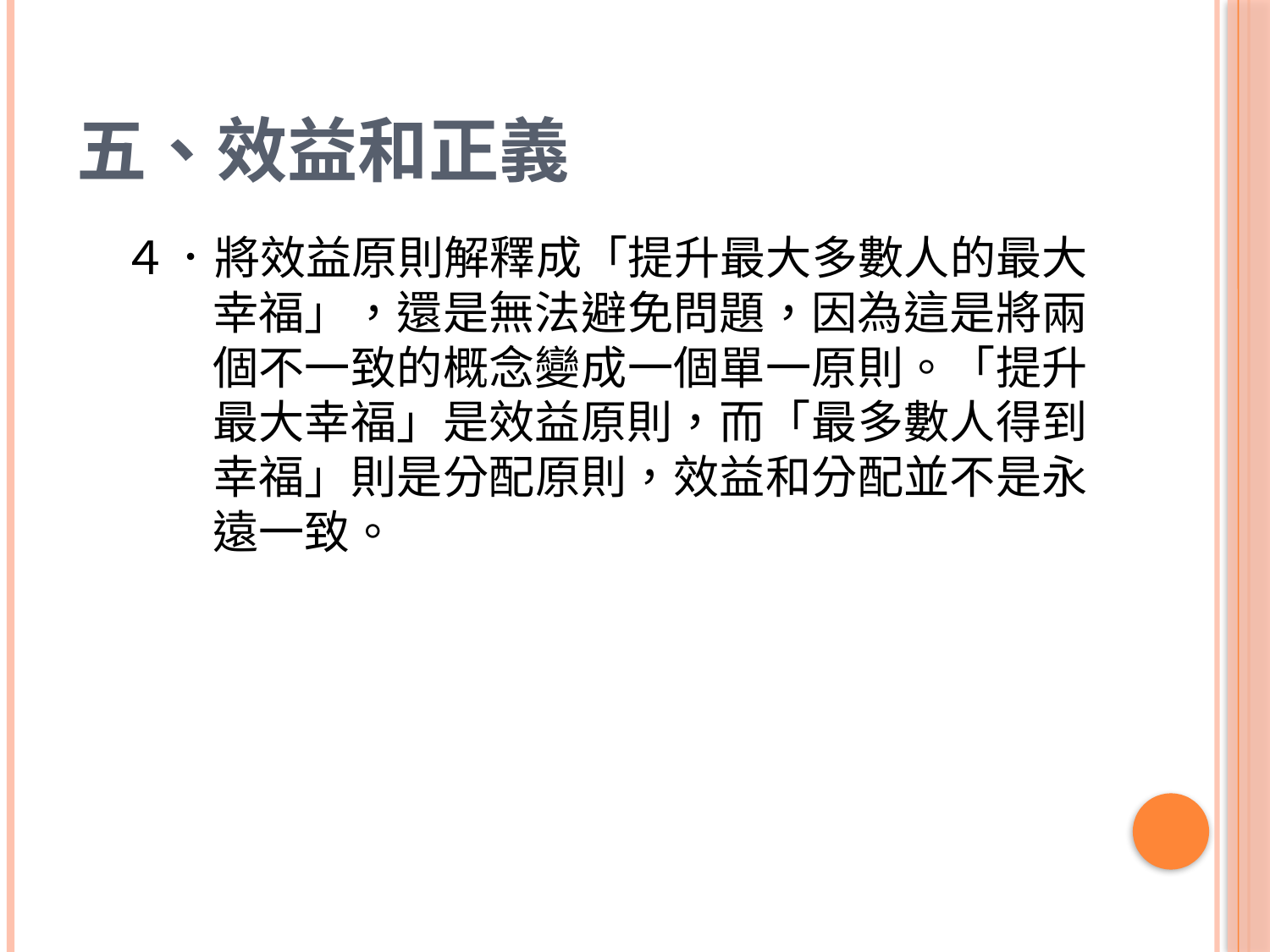

# 五、效益和正義
　４．將效益原則解釋成「提升最大多數人的最大幸福」，還是無法避免問題，因為這是將兩個不一致的概念變成一個單一原則。「提升最大幸福」是效益原則，而「最多數人得到幸福」則是分配原則，效益和分配並不是永遠一致。